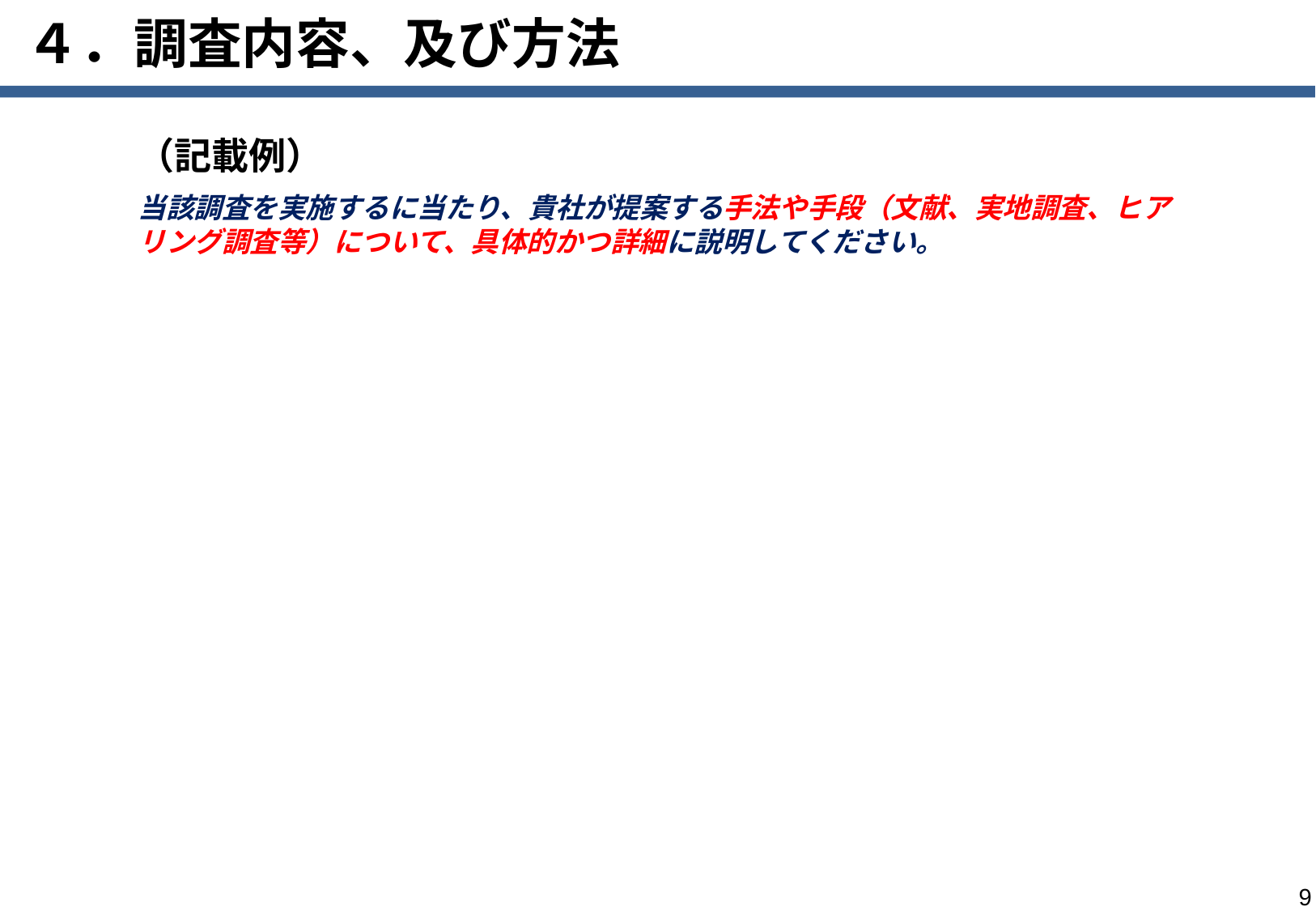

# ４．調査内容、及び方法
（記載例）
当該調査を実施するに当たり、貴社が提案する手法や手段（文献、実地調査、ヒアリング調査等）について、具体的かつ詳細に説明してください。

9